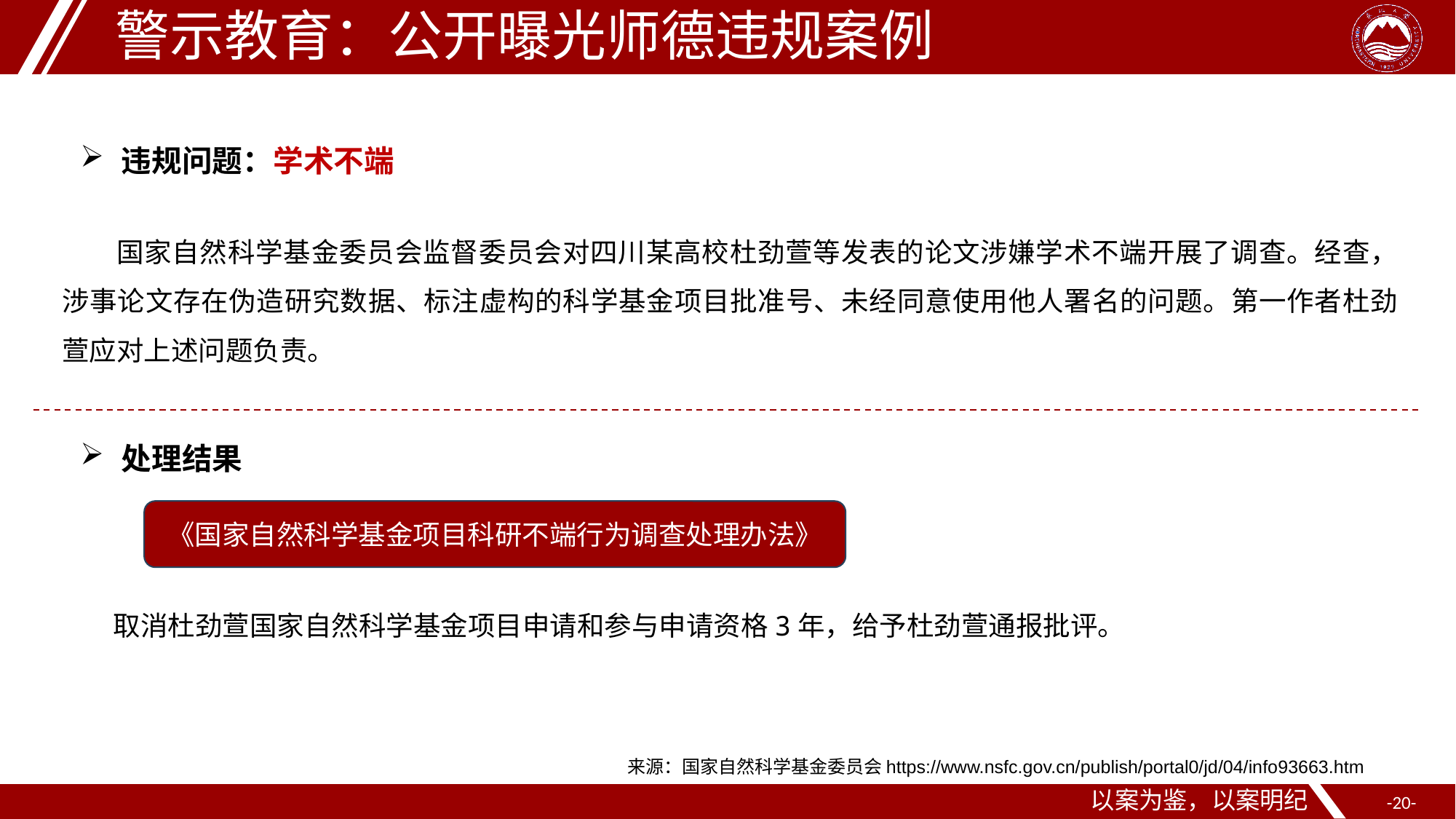

警示教育：公开曝光师德违规案例
违规问题：学术不端
国家自然科学基金委员会监督委员会对四川某高校杜劲萱等发表的论文涉嫌学术不端开展了调查。经查，涉事论文存在伪造研究数据、标注虚构的科学基金项目批准号、未经同意使用他人署名的问题。第一作者杜劲萱应对上述问题负责。
处理结果
《国家自然科学基金项目科研不端行为调查处理办法》
取消杜劲萱国家自然科学基金项目申请和参与申请资格3年，给予杜劲萱通报批评。
来源：国家自然科学基金委员会https://www.nsfc.gov.cn/publish/portal0/jd/04/info93663.htm

以案为鉴，以案明纪
-20-